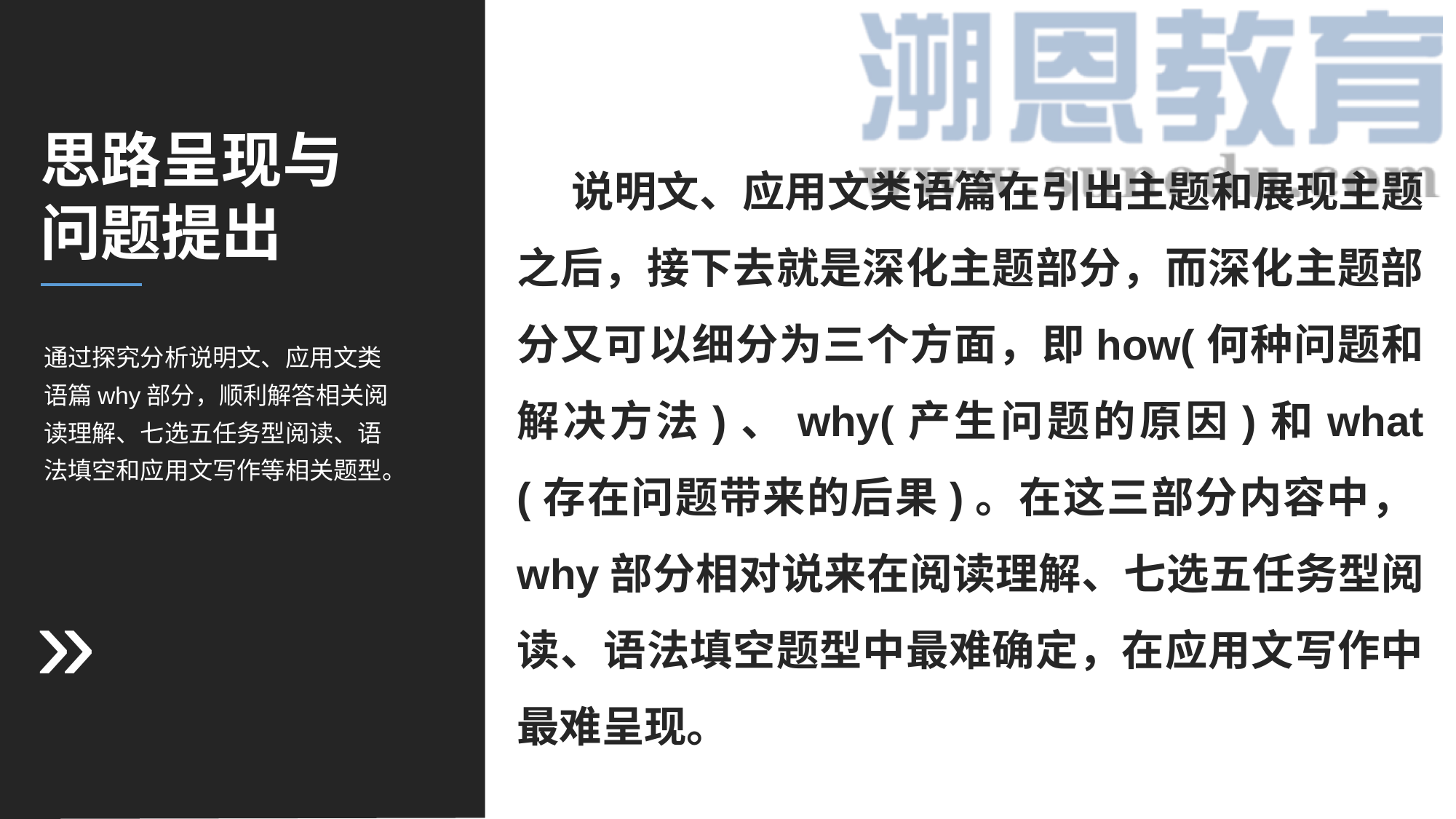

思路呈现与问题提出
说明文、应用文类语篇在引出主题和展现主题之后，接下去就是深化主题部分，而深化主题部分又可以细分为三个方面，即how(何种问题和解决方法)、why(产生问题的原因)和what (存在问题带来的后果)。在这三部分内容中，why部分相对说来在阅读理解、七选五任务型阅读、语法填空题型中最难确定，在应用文写作中最难呈现。
通过探究分析说明文、应用文类语篇why部分，顺利解答相关阅读理解、七选五任务型阅读、语法填空和应用文写作等相关题型。
«